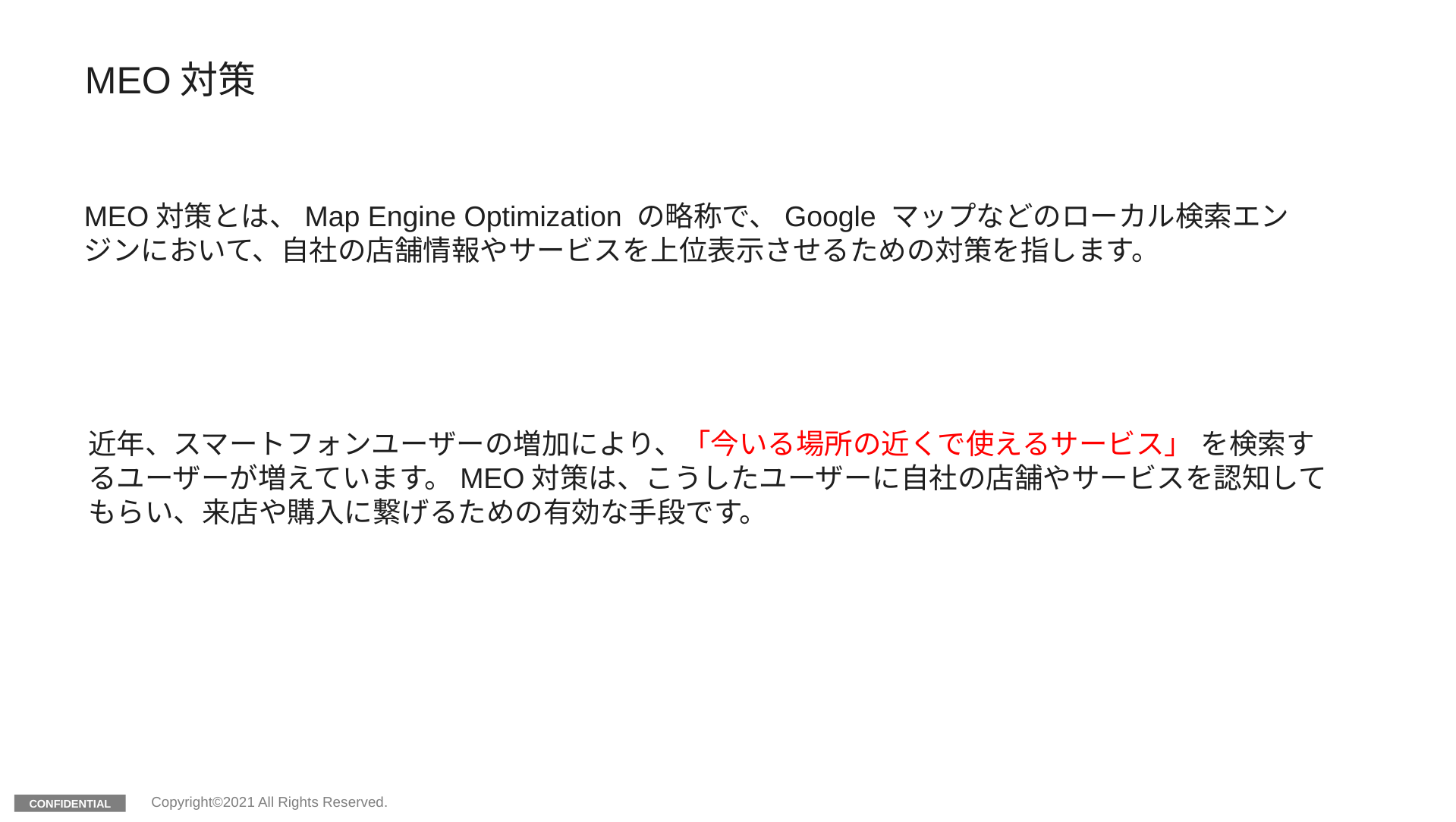

MEO対策
MEO対策とは、Map Engine Optimization の略称で、Google マップなどのローカル検索エンジンにおいて、自社の店舗情報やサービスを上位表示させるための対策を指します。
近年、スマートフォンユーザーの増加により、「今いる場所の近くで使えるサービス」 を検索するユーザーが増えています。MEO対策は、こうしたユーザーに自社の店舗やサービスを認知してもらい、来店や購入に繋げるための有効な手段です。